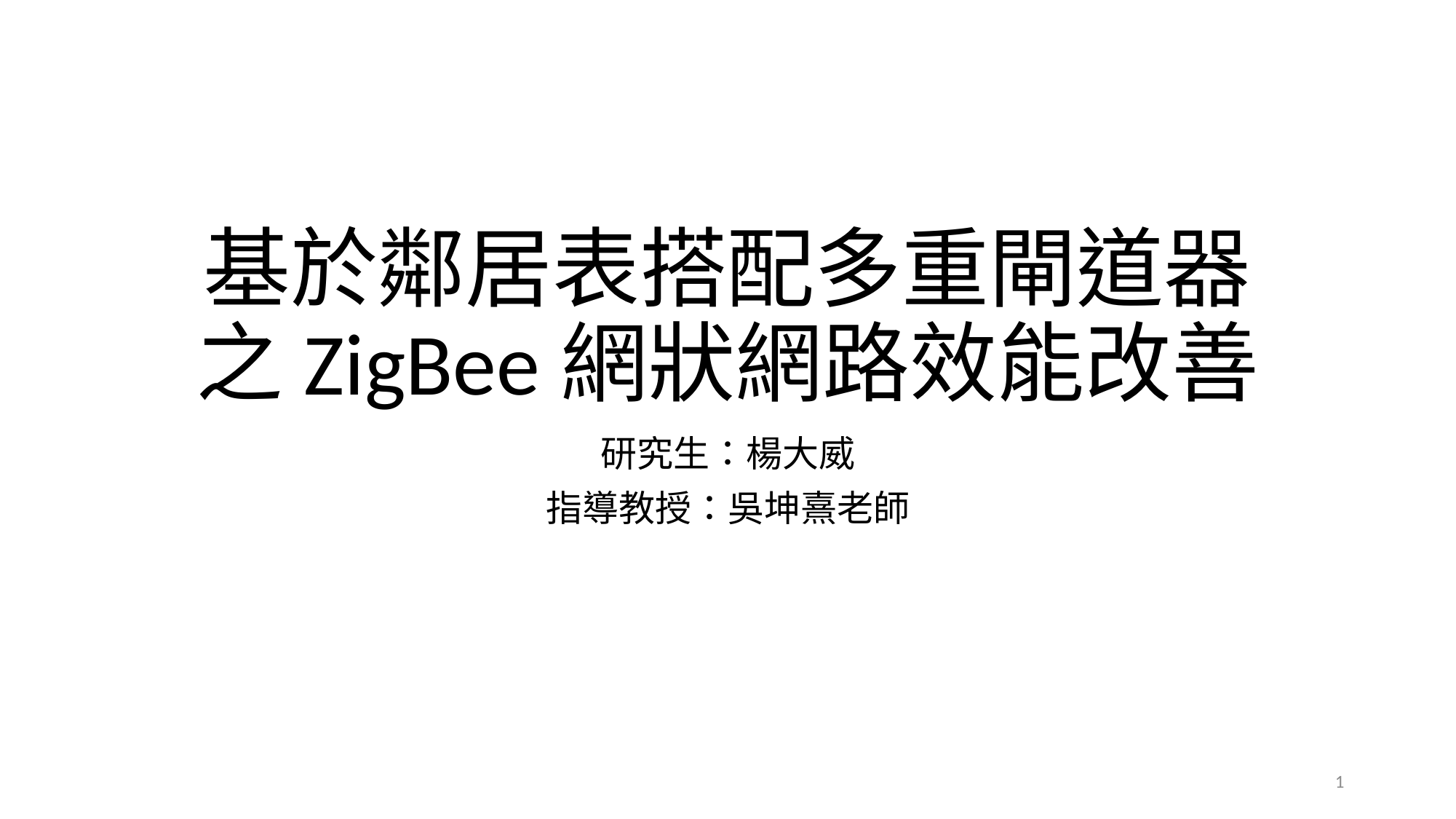

# 基於鄰居表搭配多重閘道器之ZigBee網狀網路效能改善
研究生：楊大威
指導教授：吳坤熹老師

1